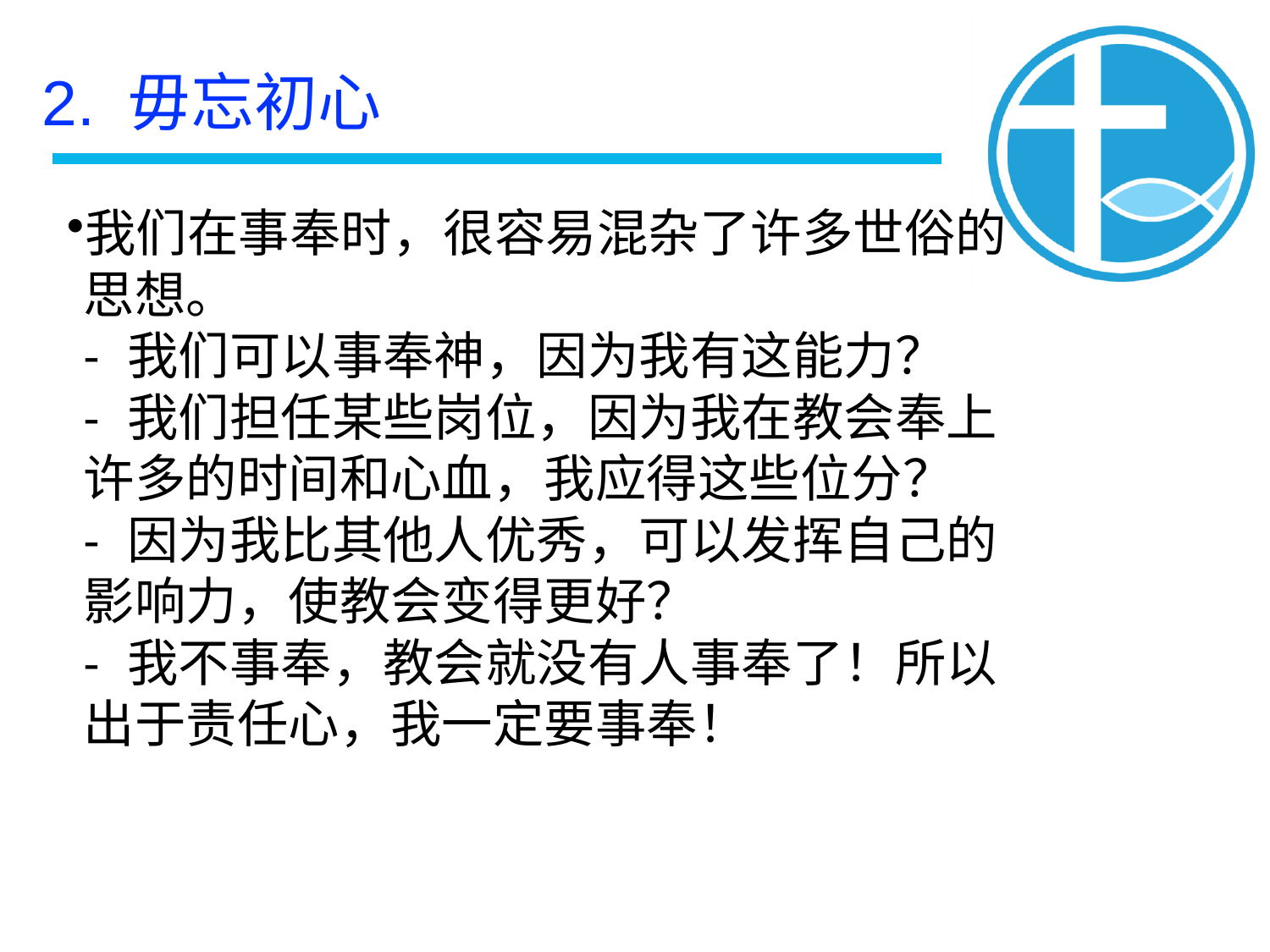

2. 毋忘初心
我们在事奉时，很容易混杂了许多世俗的思想。
- 我们可以事奉神，因为我有这能力？
- 我们担任某些岗位，因为我在教会奉上许多的时间和心血，我应得这些位分？
- 因为我比其他人优秀，可以发挥自己的影响力，使教会变得更好？
- 我不事奉，教会就没有人事奉了！所以出于责任心，我一定要事奉！